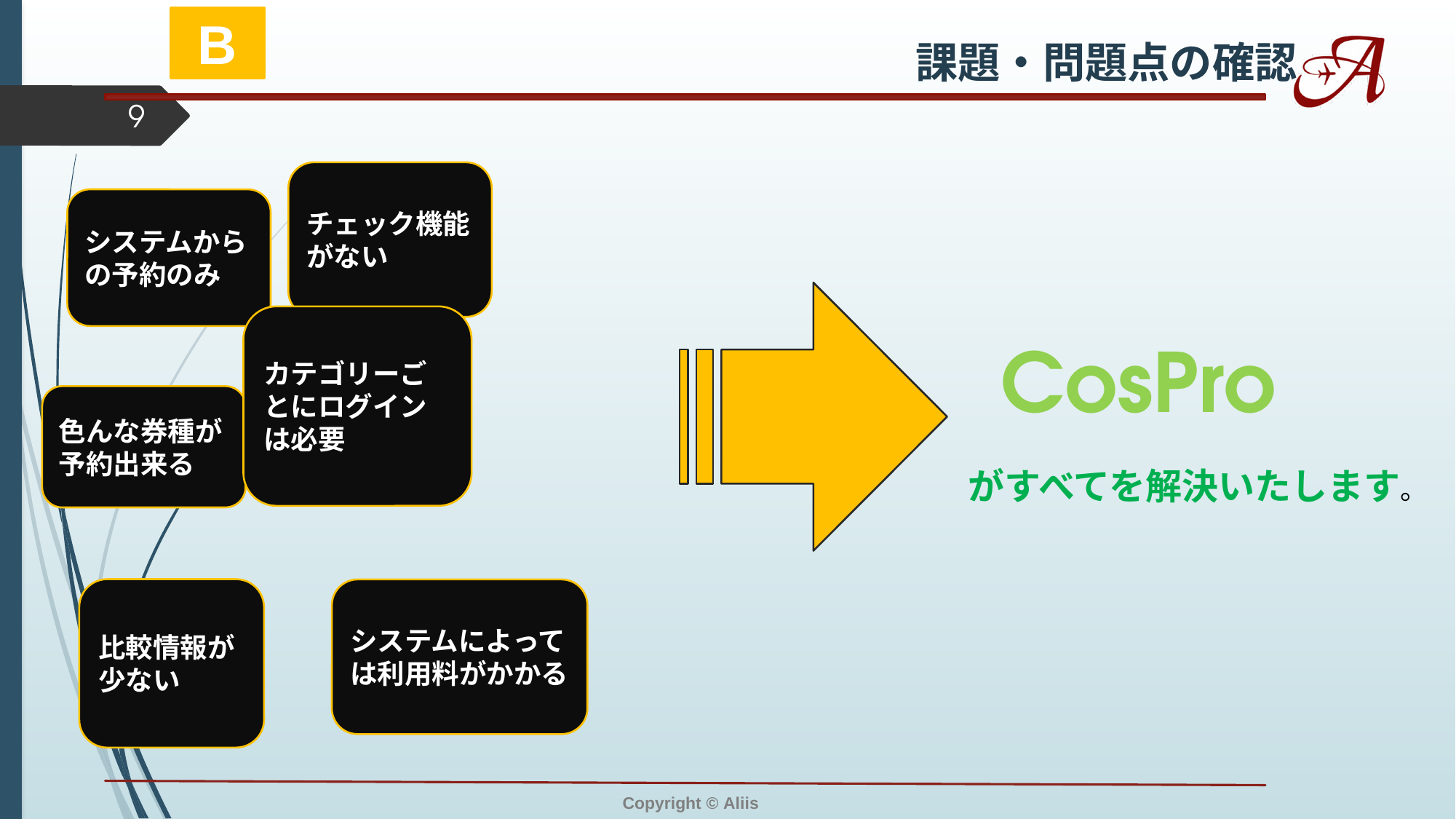

B
課題・問題点の確認
9
チェック機能がない
システムからの予約のみ

カテゴリーごとにログインは必要
CosPro
色んな券種が予約出来る
がすべてを解決いたします。
比較情報が少ない
システムによっては利用料がかかる